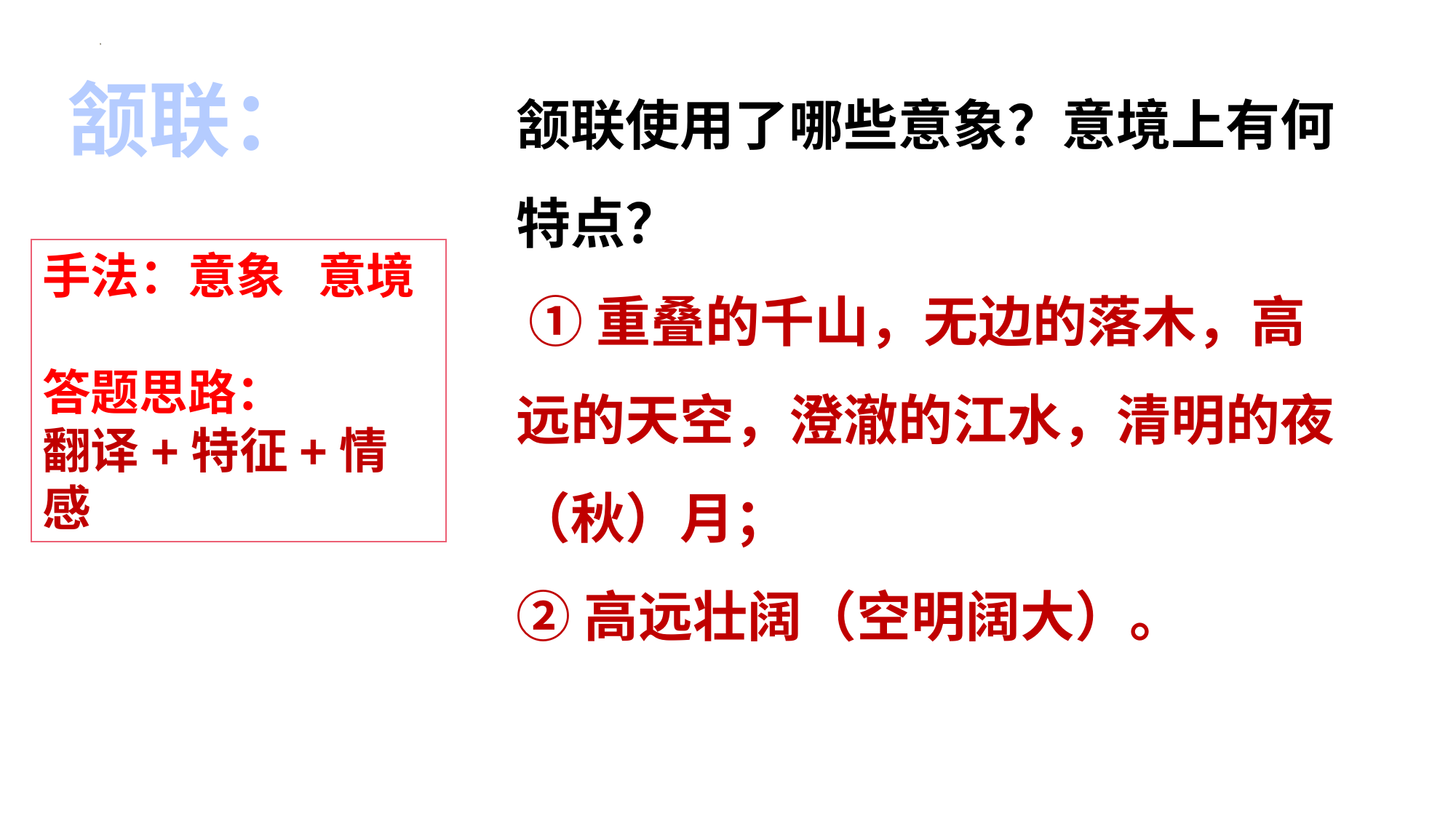

颔联使用了哪些意象？意境上有何特点？
 ①重叠的千山，无边的落木，高远的天空，澄澈的江水，清明的夜（秋）月；
②高远壮阔（空明阔大）。
颔联：
手法：意象   意境

答题思路：
翻译+特征+情感